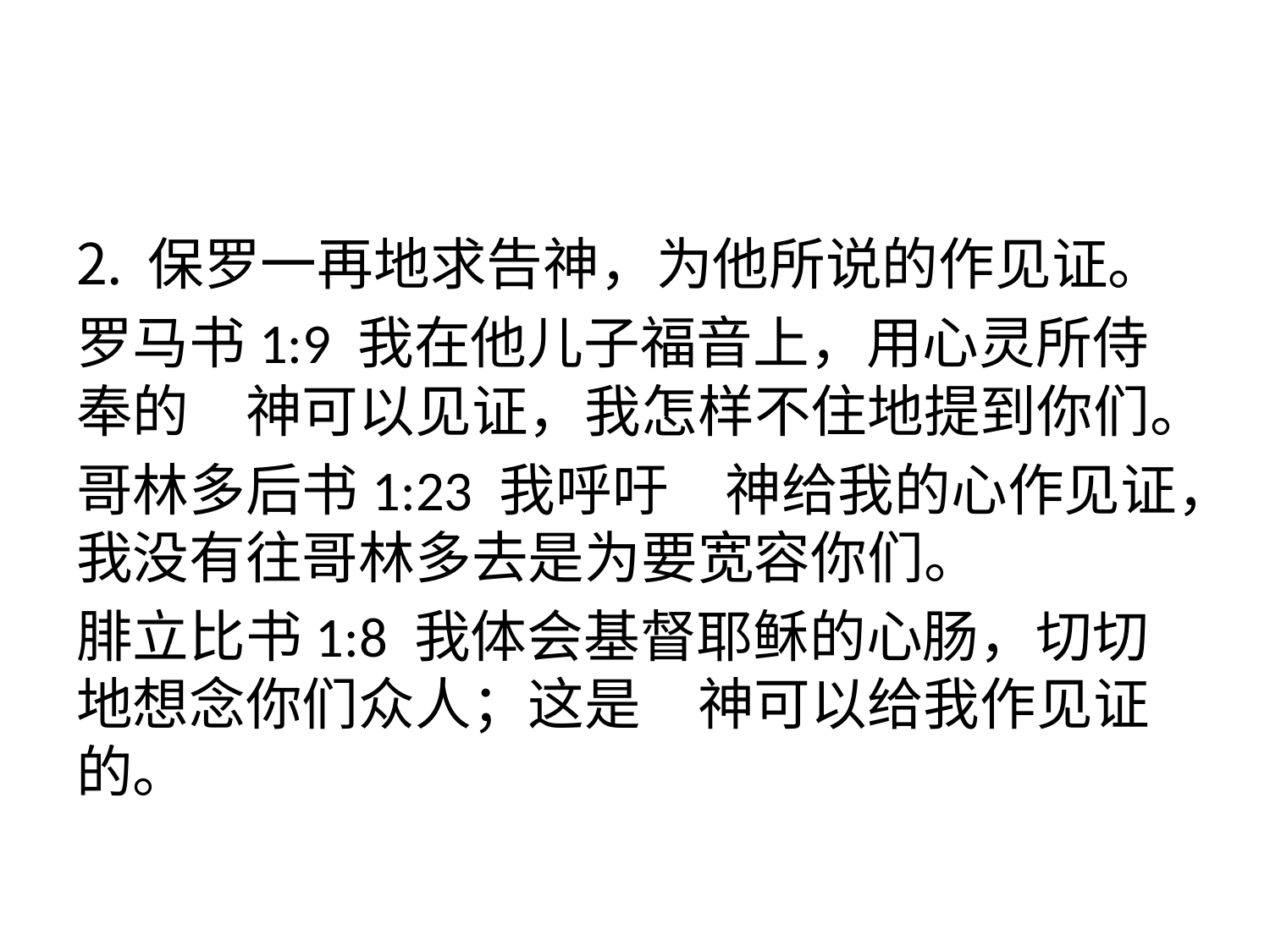

#
保罗一再地求告神，为他所说的作见证。
罗马书1:9 我在他儿子福音上，用心灵所侍奉的　神可以见证，我怎样不住地提到你们。
哥林多后书1:23 我呼吁　神给我的心作见证，我没有往哥林多去是为要宽容你们。
腓立比书1:8 我体会基督耶稣的心肠，切切地想念你们众人；这是　神可以给我作见证的。